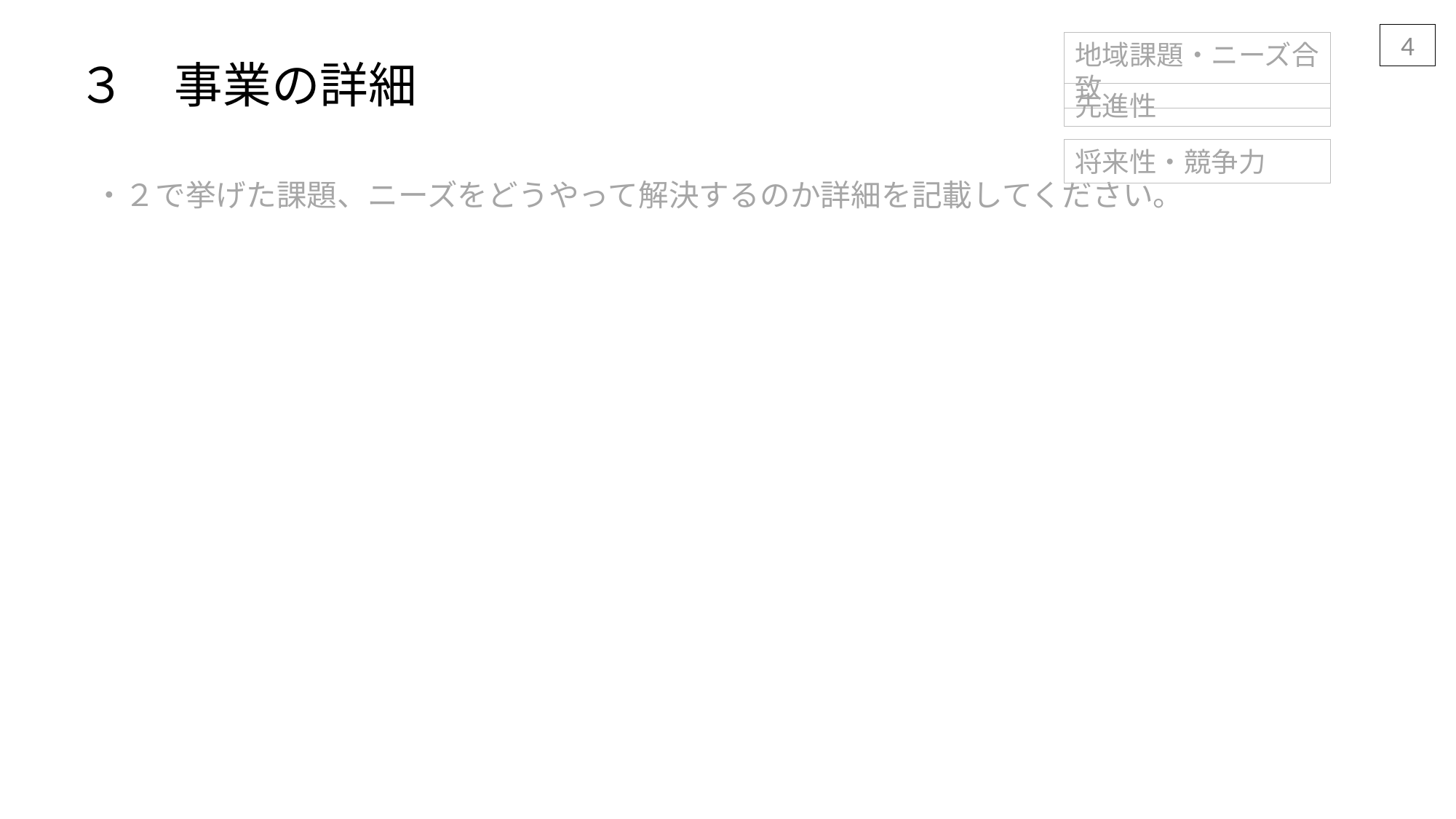

4
地域課題・ニーズ合致
３　事業の詳細
先進性

将来性・競争力
・２で挙げた課題、ニーズをどうやって解決するのか詳細を記載してください。